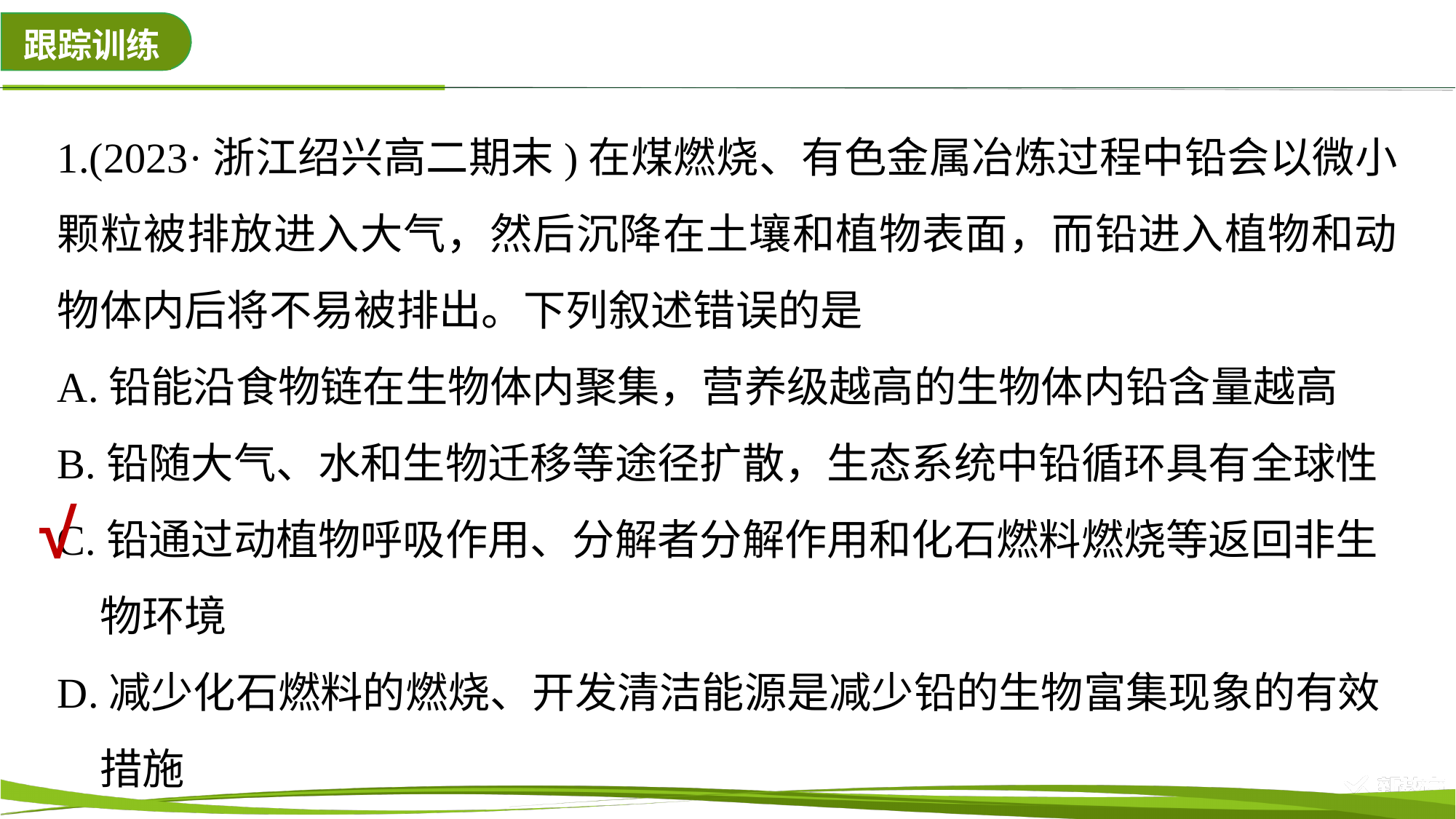

1.(2023·浙江绍兴高二期末)在煤燃烧、有色金属冶炼过程中铅会以微小颗粒被排放进入大气，然后沉降在土壤和植物表面，而铅进入植物和动物体内后将不易被排出。下列叙述错误的是
A.铅能沿食物链在生物体内聚集，营养级越高的生物体内铅含量越高
B.铅随大气、水和生物迁移等途径扩散，生态系统中铅循环具有全球性
C.铅通过动植物呼吸作用、分解者分解作用和化石燃料燃烧等返回非生
　物环境
D.减少化石燃料的燃烧、开发清洁能源是减少铅的生物富集现象的有效
　措施
√